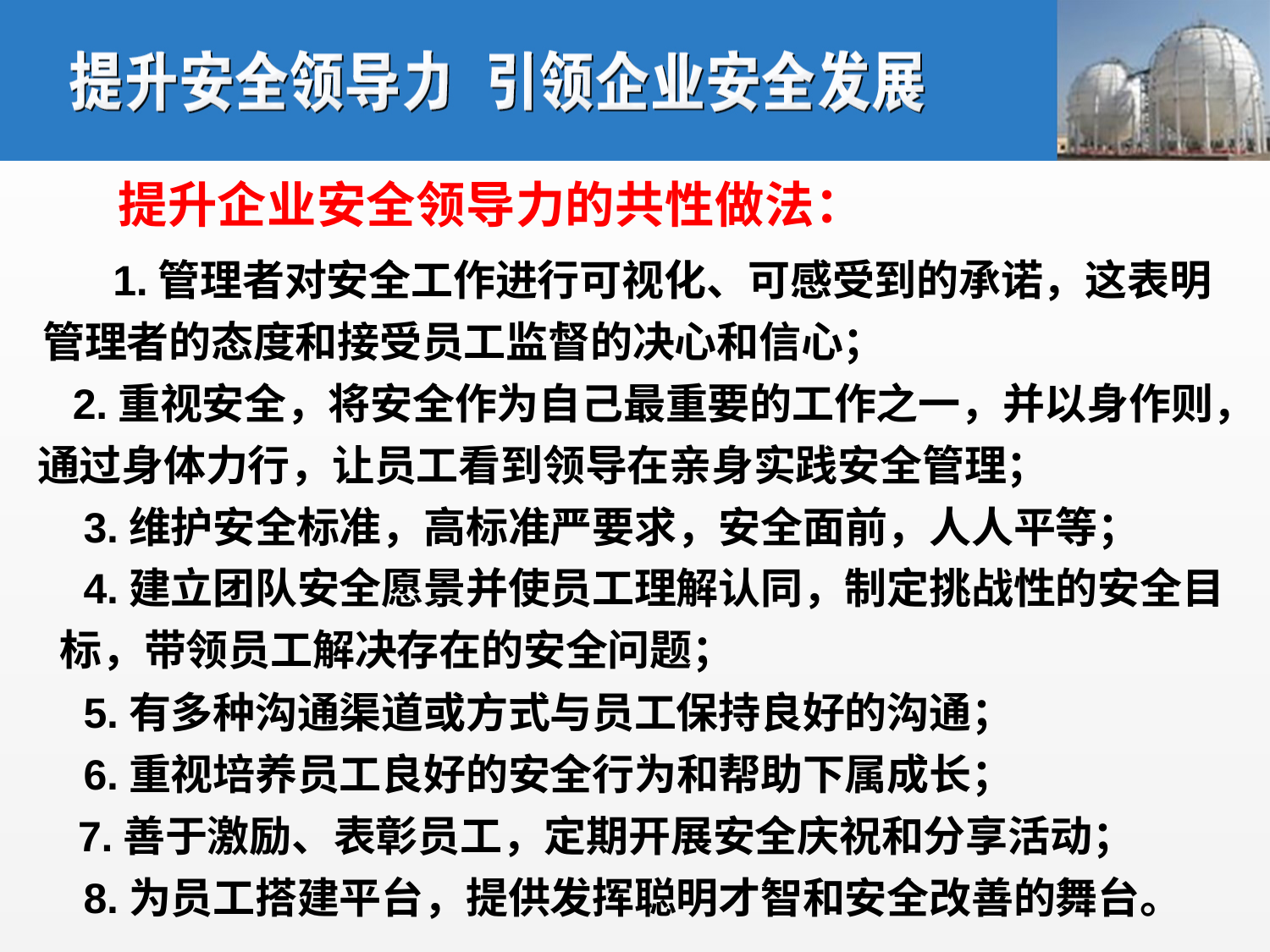

提升企业安全领导力的共性做法：
      1.管理者对安全工作进行可视化、可感受到的承诺，这表明管理者的态度和接受员工监督的决心和信心；
   2.重视安全，将安全作为自己最重要的工作之一，并以身作则，通过身体力行，让员工看到领导在亲身实践安全管理；
  3.维护安全标准，高标准严要求，安全面前，人人平等；
  4.建立团队安全愿景并使员工理解认同，制定挑战性的安全目标，带领员工解决存在的安全问题；
  5.有多种沟通渠道或方式与员工保持良好的沟通；
  6.重视培养员工良好的安全行为和帮助下属成长；
   7.善于激励、表彰员工，定期开展安全庆祝和分享活动；
  8.为员工搭建平台，提供发挥聪明才智和安全改善的舞台。
53